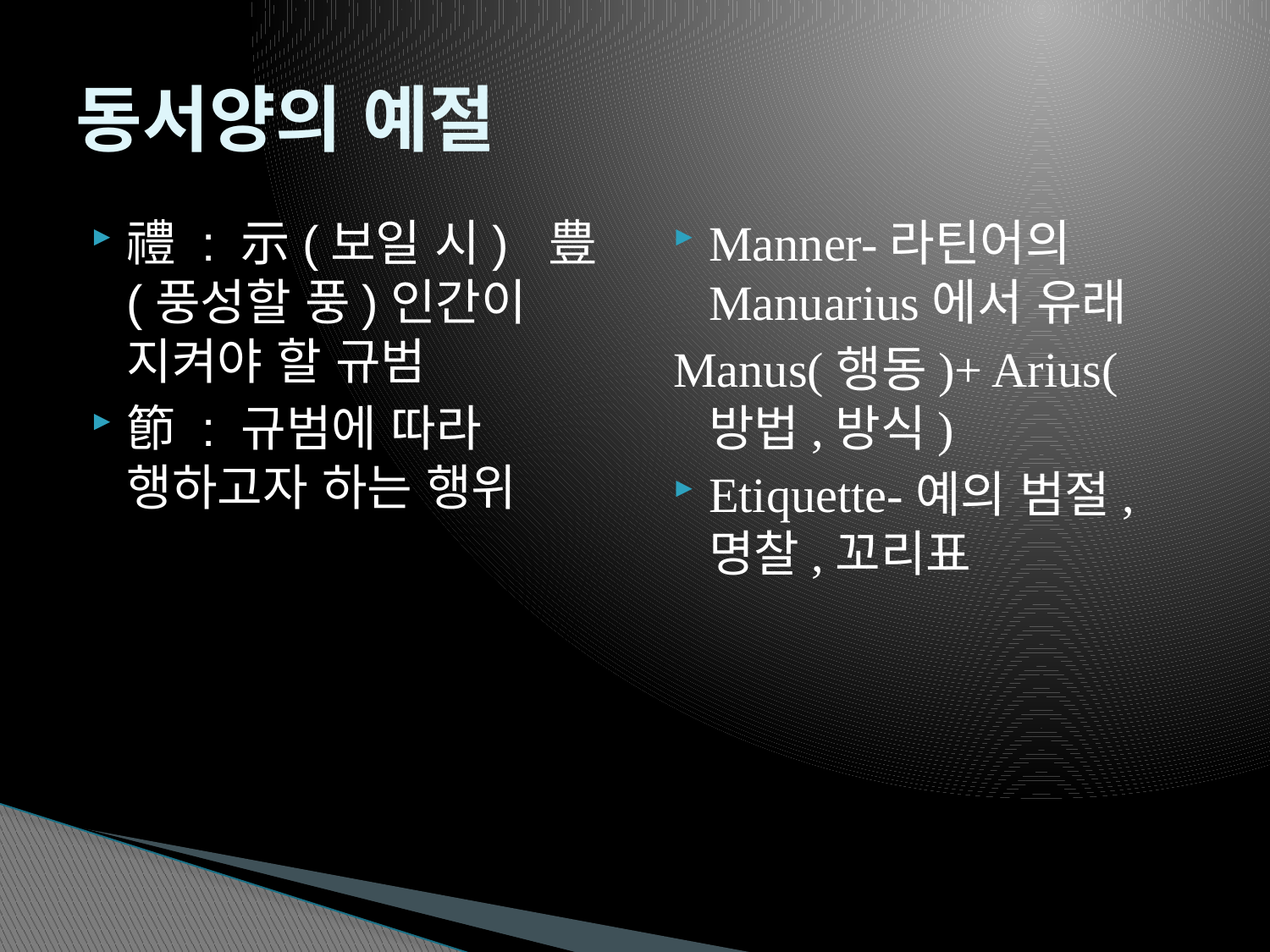

# 동서양의 예절
禮 : 示(보일 시)  豊(풍성할 풍)인간이 지켜야 할 규범
節 : 규범에 따라 행하고자 하는 행위

Manner-라틴어의 Manuarius에서 유래
Manus(행동)+ Arius(방법,방식)
Etiquette-예의 범절,명찰,꼬리표